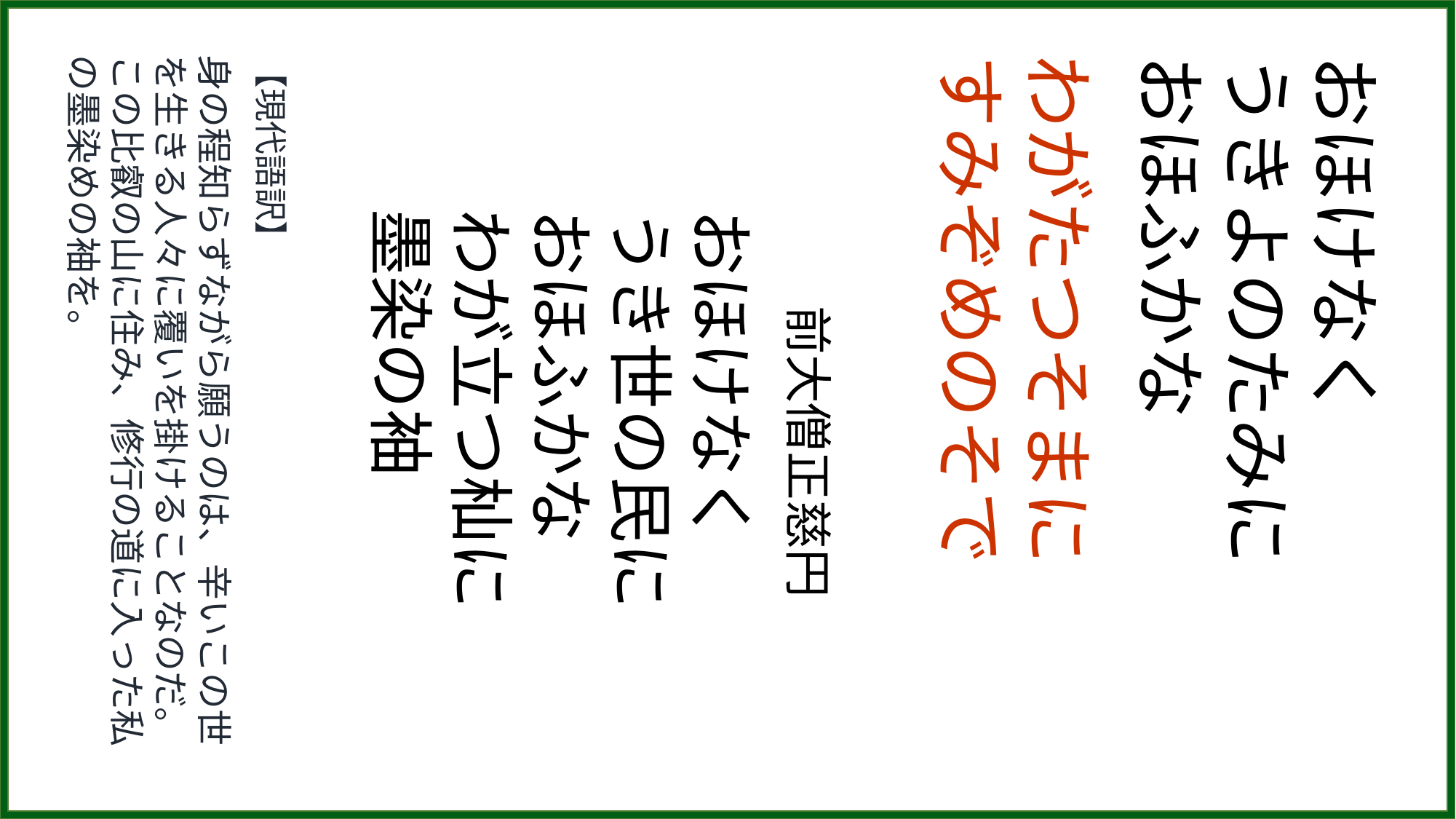

【現代語訳】

身の程知らずながら願うのは、辛いこの世を生きる人々に覆いを掛けることなのだ。
この比叡の山に住み、修行の道に入った私の墨染めの袖を。
　　前大僧正慈円

おほけなく
うき世の民に
おほふかな
わが立つ杣に
墨染の袖
わがたつそまに
すみぞめのそで
おほけなく
うきよのたみに
おほふかな